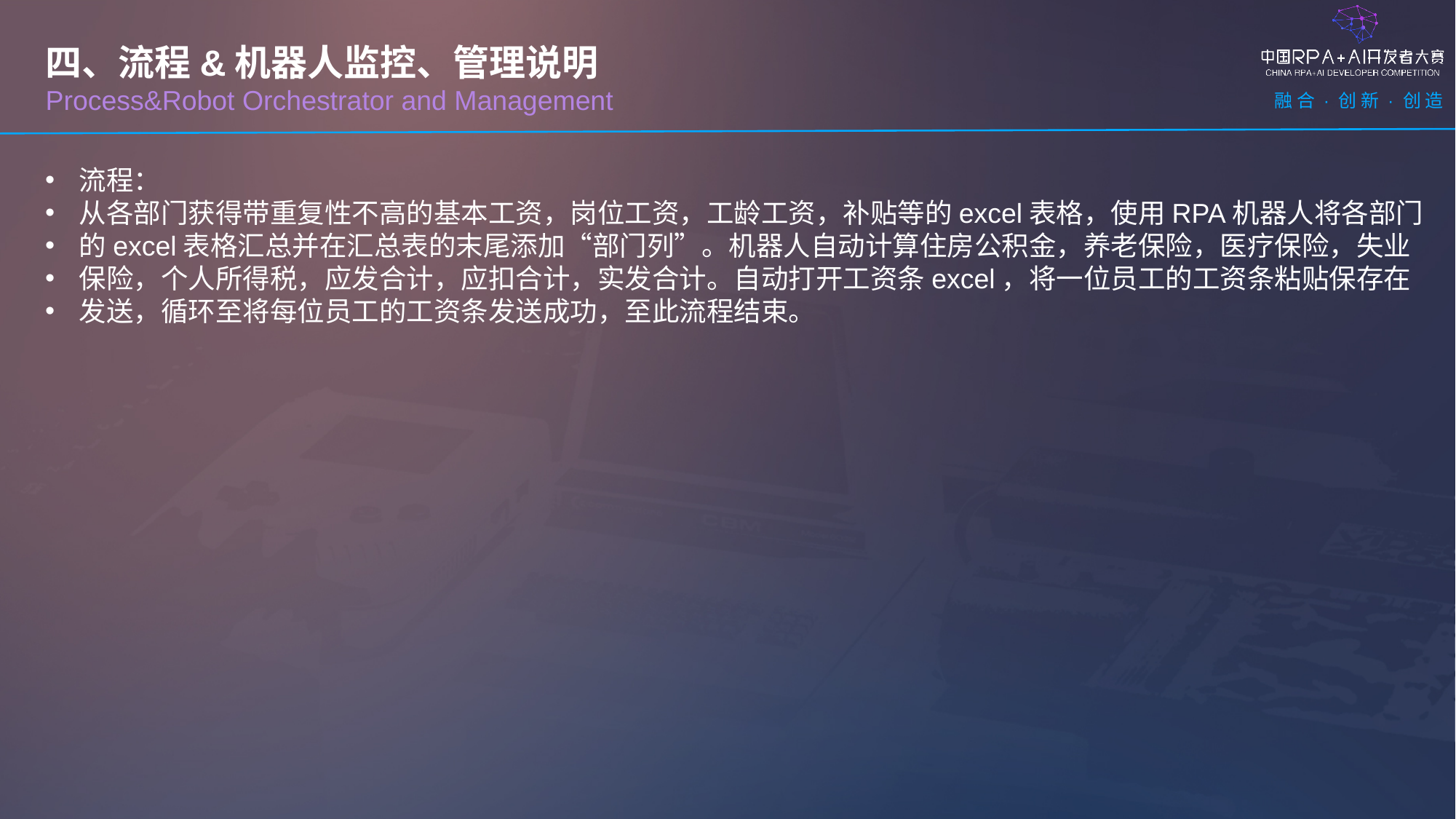

四、流程&机器人监控、管理说明
Process&Robot Orchestrator and Management
流程：
从各部门获得带重复性不高的基本工资，岗位工资，工龄工资，补贴等的excel表格，使用RPA机器人将各部门
的excel表格汇总并在汇总表的末尾添加“部门列”。机器人自动计算住房公积金，养老保险，医疗保险，失业
保险，个人所得税，应发合计，应扣合计，实发合计。自动打开工资条excel，将一位员工的工资条粘贴保存在
发送，循环至将每位员工的工资条发送成功，至此流程结束。